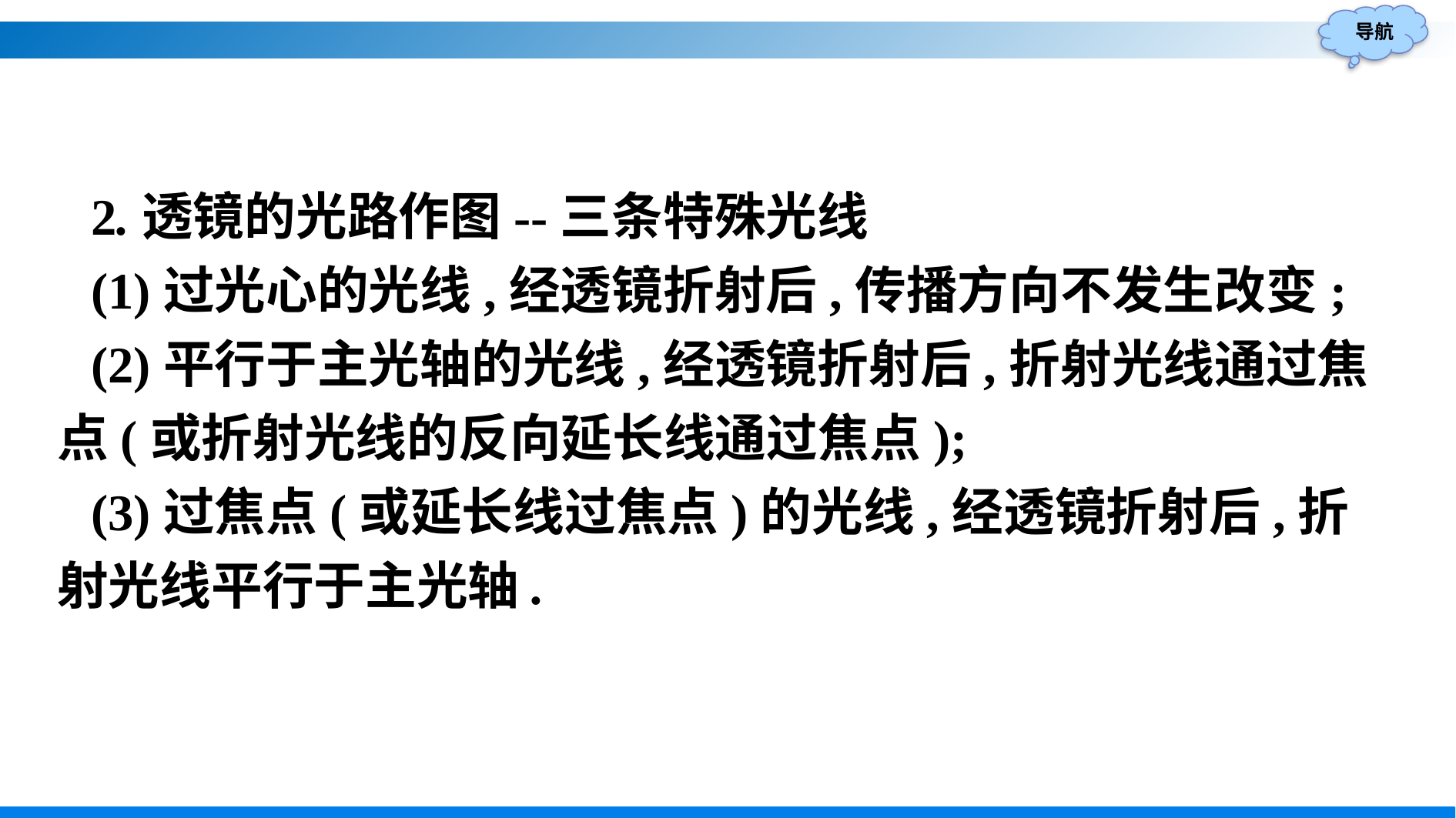

2.透镜的光路作图--三条特殊光线
(1)过光心的光线,经透镜折射后,传播方向不发生改变;
(2)平行于主光轴的光线,经透镜折射后,折射光线通过焦点(或折射光线的反向延长线通过焦点);
(3)过焦点(或延长线过焦点)的光线,经透镜折射后,折射光线平行于主光轴.